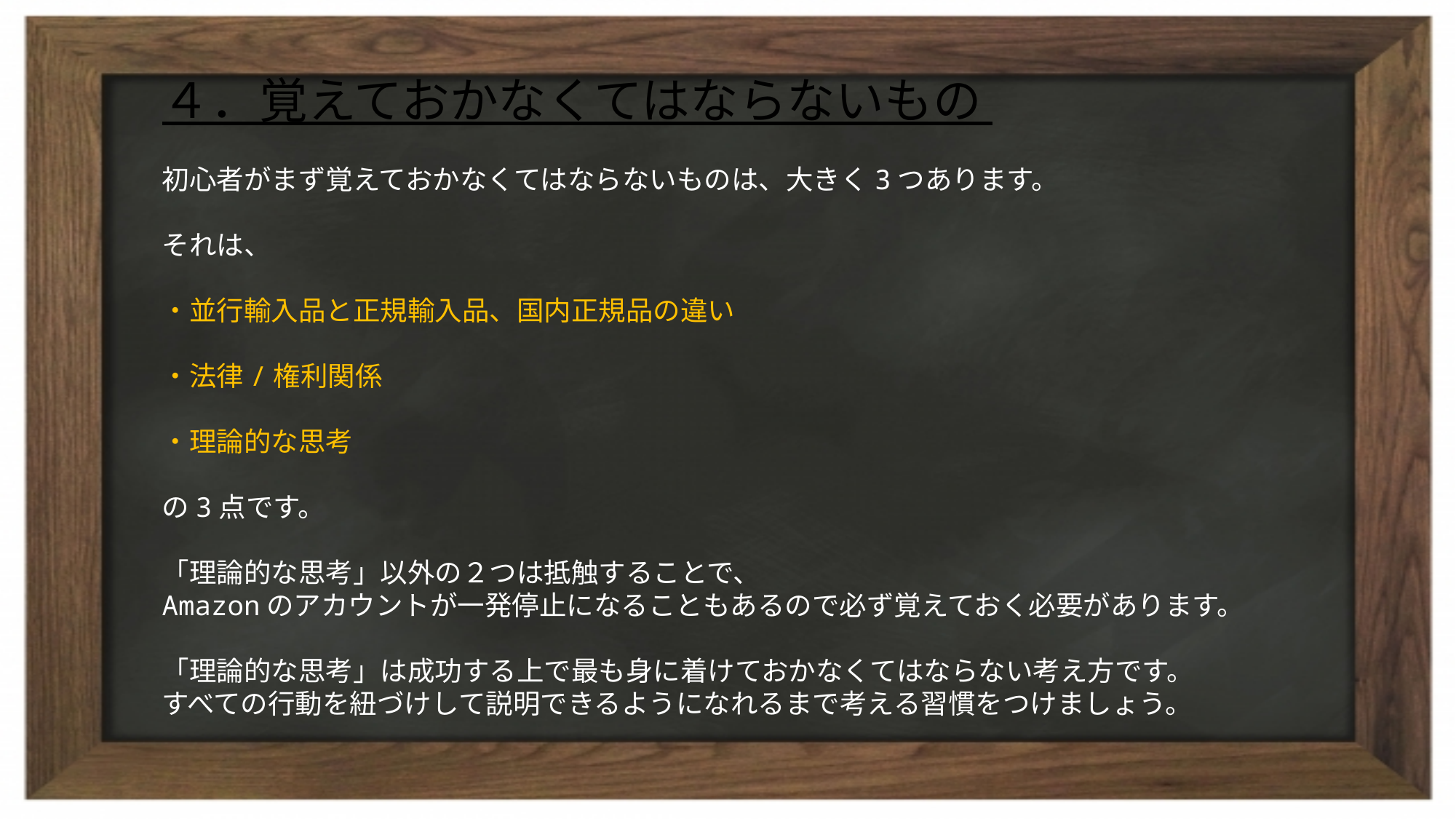

# ４．覚えておかなくてはならないもの
初心者がまず覚えておかなくてはならないものは、大きく3つあります。

それは、

・並行輸入品と正規輸入品、国内正規品の違い

・法律/権利関係

・理論的な思考

の3点です。

「理論的な思考」以外の２つは抵触することで、
Amazonのアカウントが一発停止になることもあるので必ず覚えておく必要があります。

「理論的な思考」は成功する上で最も身に着けておかなくてはならない考え方です。
すべての行動を紐づけして説明できるようになれるまで考える習慣をつけましょう。